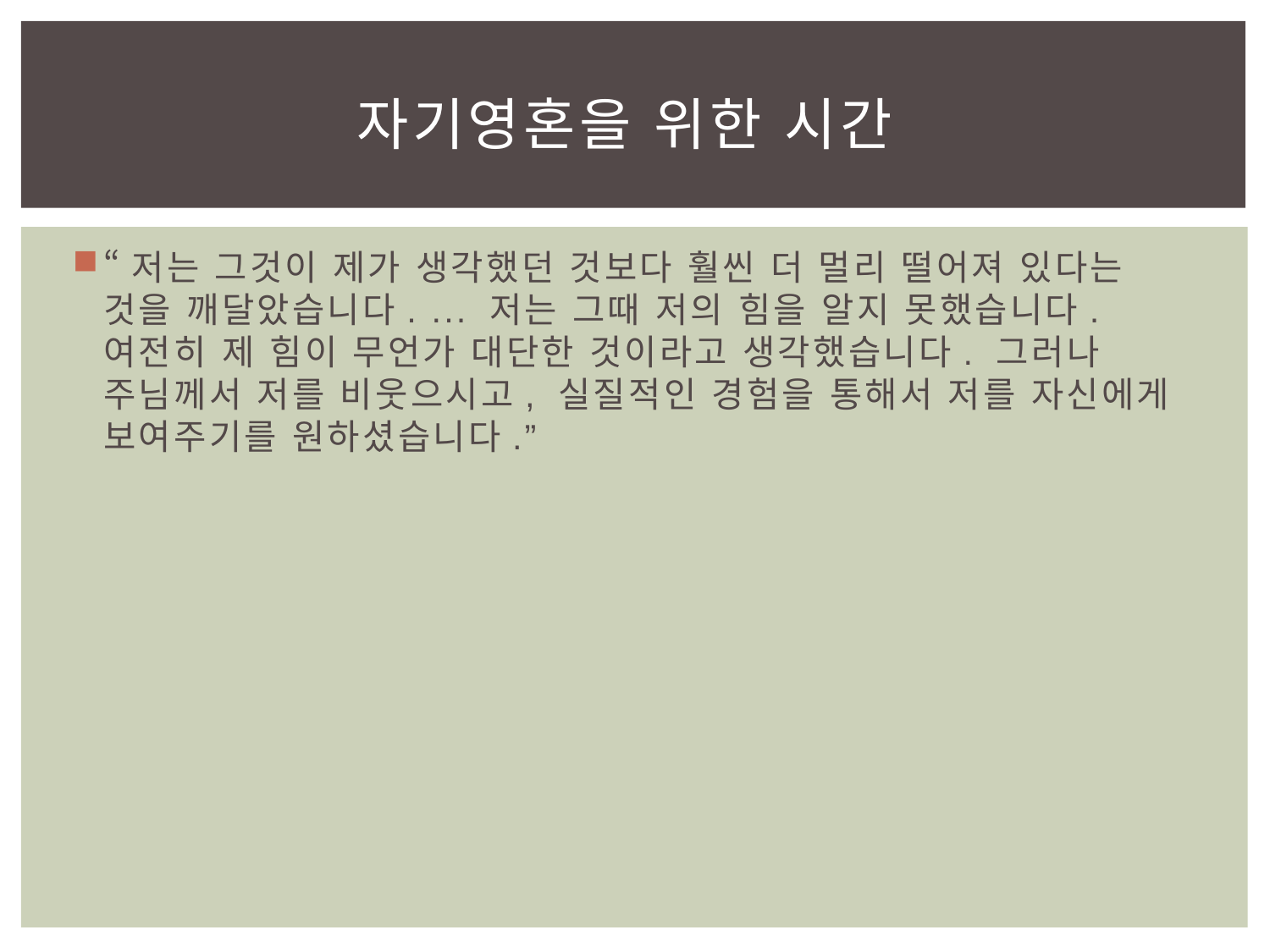

# 자기영혼을 위한 시간
“저는 그것이 제가 생각했던 것보다 훨씬 더 멀리 떨어져 있다는 것을 깨달았습니다. ... 저는 그때 저의 힘을 알지 못했습니다. 여전히 제 힘이 무언가 대단한 것이라고 생각했습니다. 그러나 주님께서 저를 비웃으시고, 실질적인 경험을 통해서 저를 자신에게 보여주기를 원하셨습니다.”